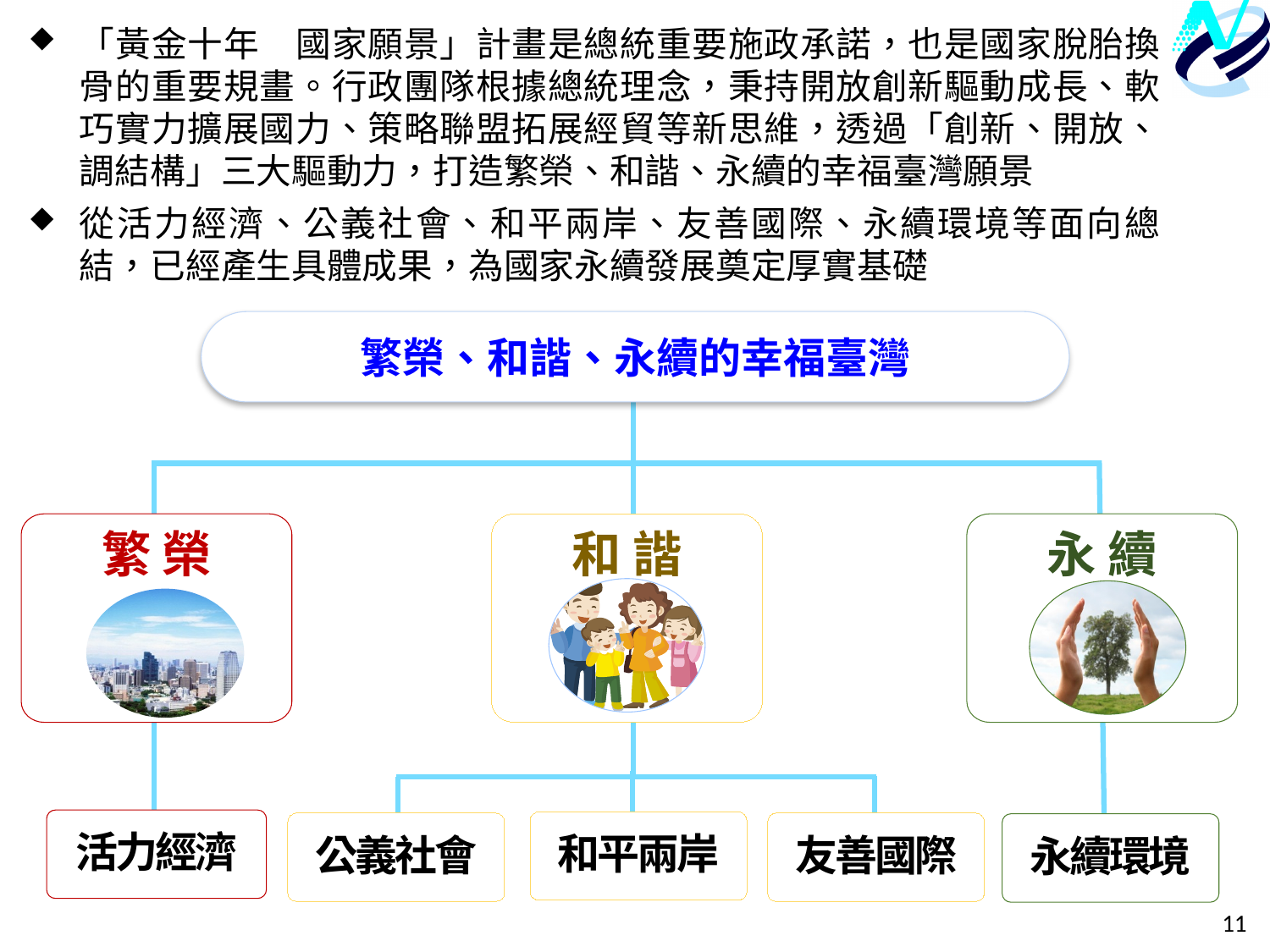

「黃金十年　國家願景」計畫是總統重要施政承諾，也是國家脫胎換骨的重要規畫。行政團隊根據總統理念，秉持開放創新驅動成長、軟巧實力擴展國力、策略聯盟拓展經貿等新思維，透過「創新、開放、調結構」三大驅動力，打造繁榮、和諧、永續的幸福臺灣願景
從活力經濟、公義社會、和平兩岸、友善國際、永續環境等面向總結，已經產生具體成果，為國家永續發展奠定厚實基礎
繁榮、和諧、永續的幸福臺灣
繁 榮

永 續

和 諧

活力經濟
和平兩岸
公義社會
友善國際
永續環境